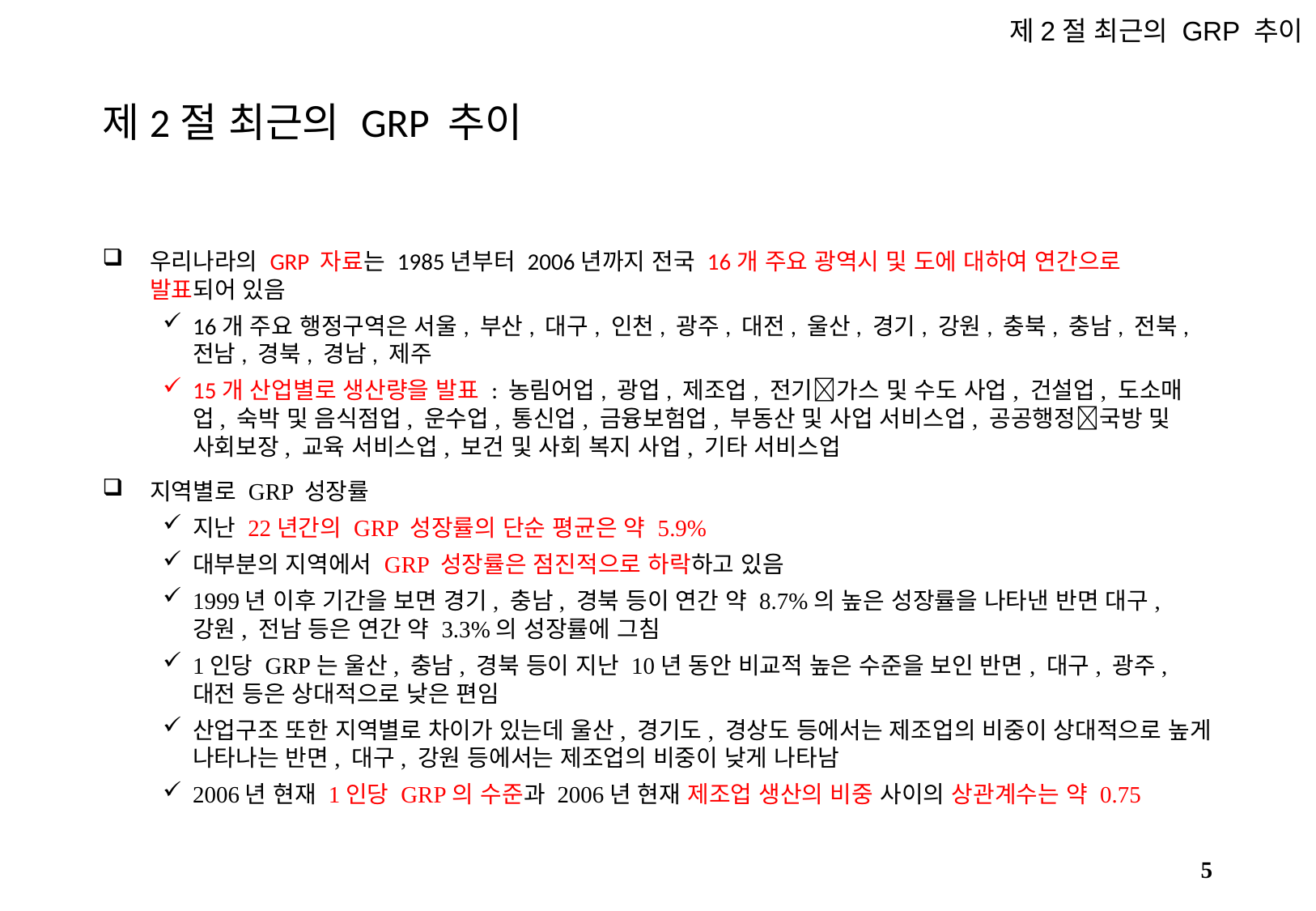

제2절 최근의 GRP 추이

# 제2절 최근의 GRP 추이
우리나라의 GRP 자료는 1985년부터 2006년까지 전국 16개 주요 광역시 및 도에 대하여 연간으로 발표되어 있음
16개 주요 행정구역은 서울, 부산, 대구, 인천, 광주, 대전, 울산, 경기, 강원, 충북, 충남, 전북, 전남, 경북, 경남, 제주
15개 산업별로 생산량을 발표 : 농림어업, 광업, 제조업, 전기⋅가스 및 수도 사업, 건설업, 도소매업, 숙박 및 음식점업, 운수업, 통신업, 금융보험업, 부동산 및 사업 서비스업, 공공행정⋅국방 및 사회보장, 교육 서비스업, 보건 및 사회 복지 사업, 기타 서비스업
지역별로 GRP 성장률
지난 22년간의 GRP 성장률의 단순 평균은 약 5.9%
대부분의 지역에서 GRP 성장률은 점진적으로 하락하고 있음
1999년 이후 기간을 보면 경기, 충남, 경북 등이 연간 약 8.7%의 높은 성장률을 나타낸 반면 대구, 강원, 전남 등은 연간 약 3.3%의 성장률에 그침
1인당 GRP는 울산, 충남, 경북 등이 지난 10년 동안 비교적 높은 수준을 보인 반면, 대구, 광주, 대전 등은 상대적으로 낮은 편임
산업구조 또한 지역별로 차이가 있는데 울산, 경기도, 경상도 등에서는 제조업의 비중이 상대적으로 높게 나타나는 반면, 대구, 강원 등에서는 제조업의 비중이 낮게 나타남
2006년 현재 1인당 GRP의 수준과 2006년 현재 제조업 생산의 비중 사이의 상관계수는 약 0.75
5